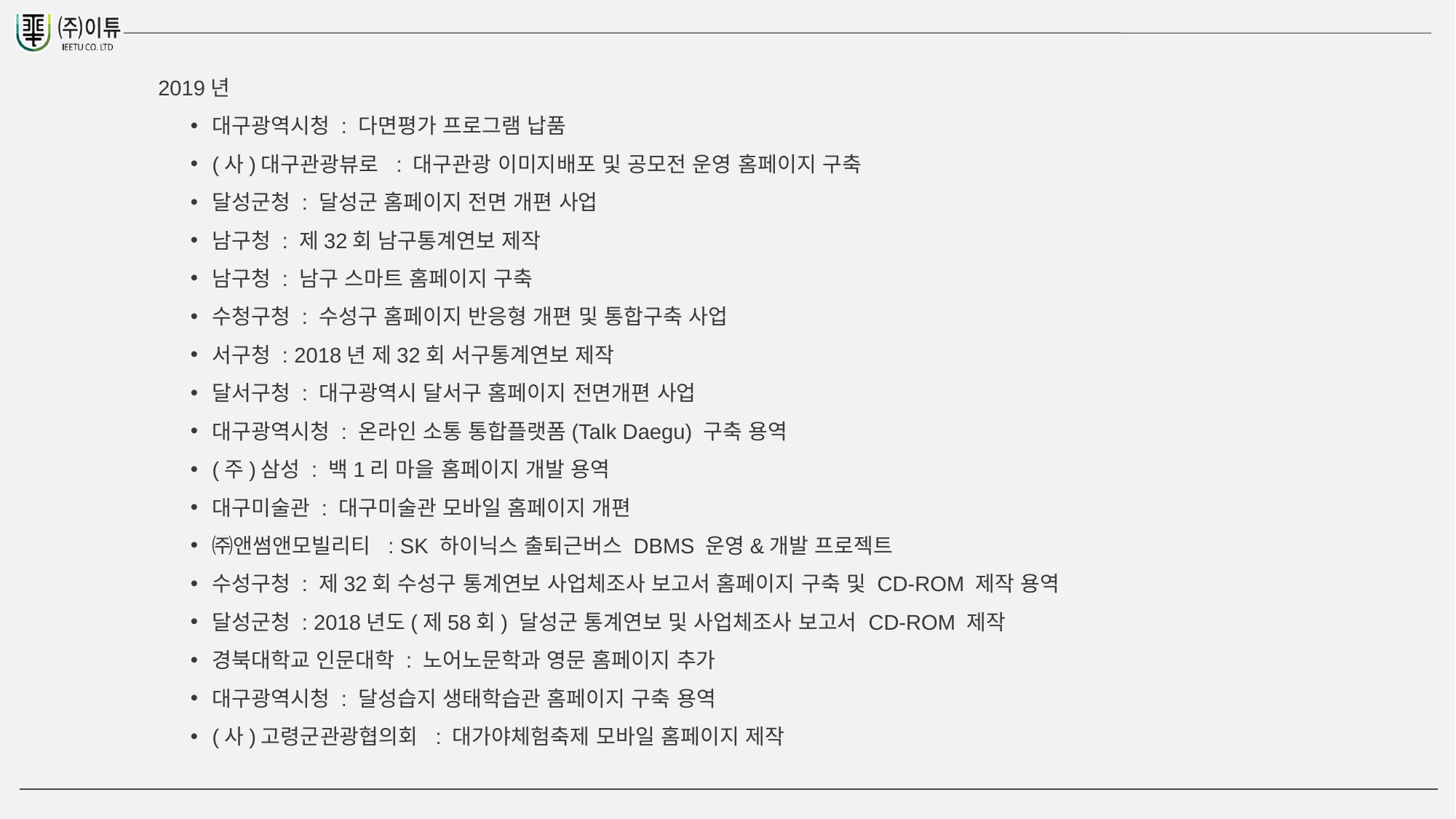

2019년
대구광역시청 : 다면평가 프로그램 납품
(사)대구관광뷰로  : 대구관광 이미지배포 및 공모전 운영 홈페이지 구축
달성군청 : 달성군 홈페이지 전면 개편 사업
남구청 : 제32회 남구통계연보 제작
남구청 : 남구 스마트 홈페이지 구축
수청구청 : 수성구 홈페이지 반응형 개편 및 통합구축 사업
서구청 : 2018년 제32회 서구통계연보 제작
달서구청 : 대구광역시 달서구 홈페이지 전면개편 사업
대구광역시청 : 온라인 소통 통합플랫폼(Talk Daegu) 구축 용역
(주)삼성 : 백1리 마을 홈페이지 개발 용역
대구미술관 : 대구미술관 모바일 홈페이지 개편
㈜앤썸앤모빌리티  : SK 하이닉스 출퇴근버스 DBMS 운영&개발 프로젝트
수성구청 : 제32회 수성구 통계연보 사업체조사 보고서 홈페이지 구축 및 CD-ROM 제작 용역
달성군청 : 2018년도(제58회) 달성군 통계연보 및 사업체조사 보고서 CD-ROM 제작
경북대학교 인문대학 : 노어노문학과 영문 홈페이지 추가
대구광역시청 : 달성습지 생태학습관 홈페이지 구축 용역
(사)고령군관광협의회  : 대가야체험축제 모바일 홈페이지 제작